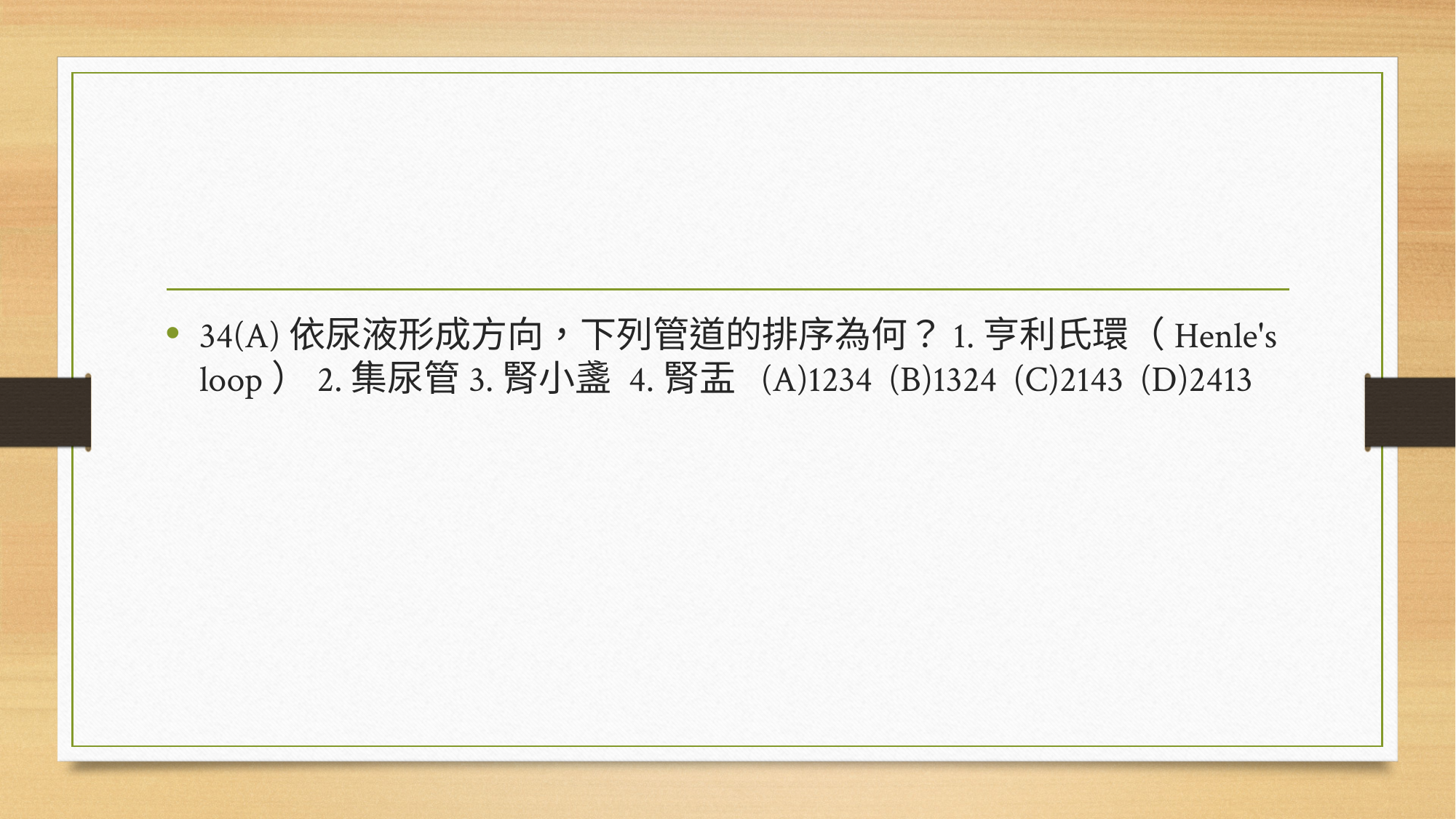

#
34(A)依尿液形成方向，下列管道的排序為何？1.亨利氏環（Henle's loop）2.集尿管3.腎小盞 4.腎盂  (A)1234  (B)1324  (C)2143  (D)2413